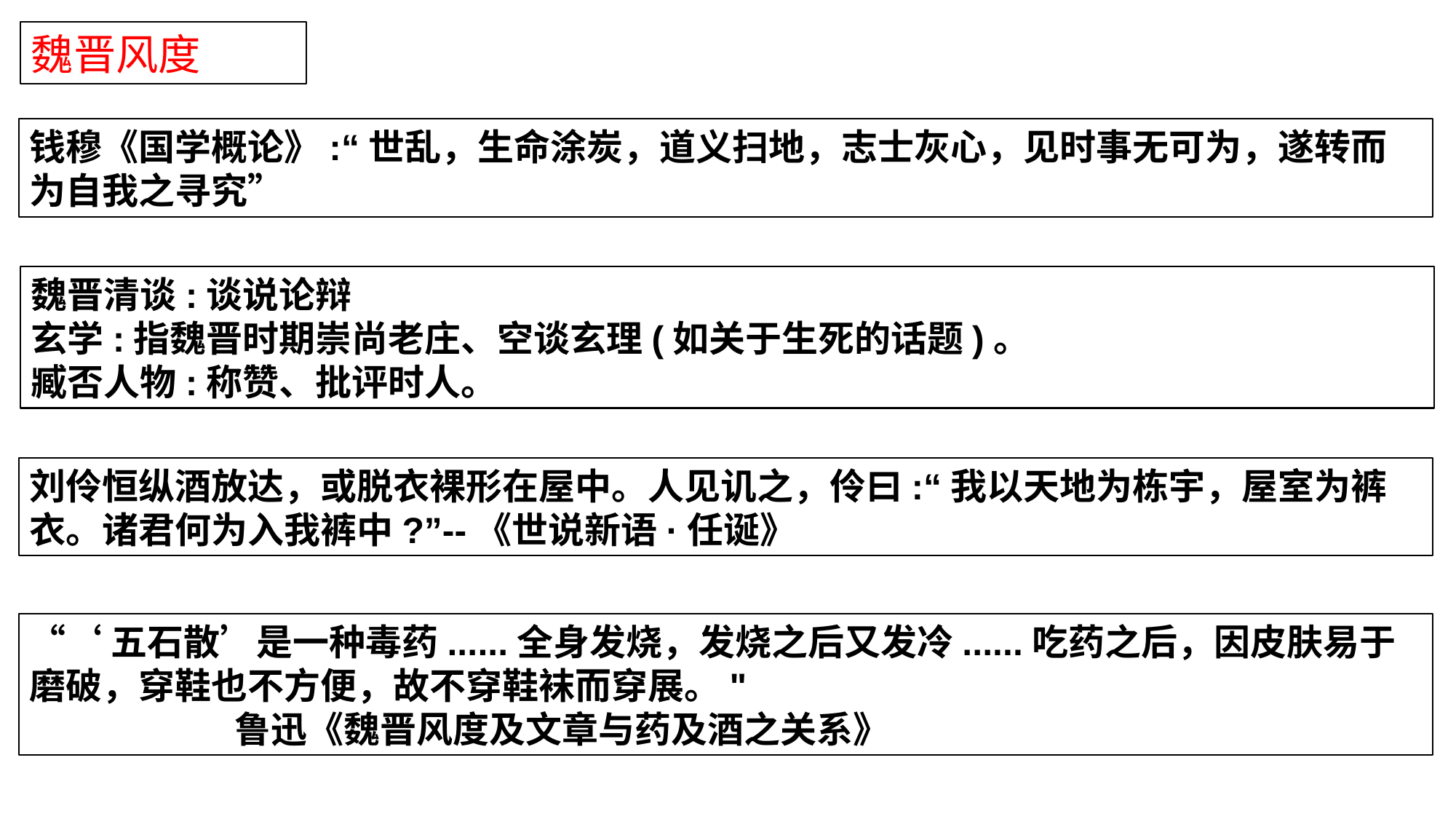

魏晋风度
钱穆《国学概论》:“世乱，生命涂炭，道义扫地，志士灰心，见时事无可为，遂转而为自我之寻究”
魏晋清谈:谈说论辩
玄学:指魏晋时期崇尚老庄、空谈玄理(如关于生死的话题)。
臧否人物:称赞、批评时人。
刘伶恒纵酒放达，或脱衣裸形在屋中。人见讥之，伶曰:“我以天地为栋宇，屋室为裤衣。诸君何为入我裤中?”--《世说新语·任诞》
“‘五石散’是一种毒药......全身发烧，发烧之后又发冷......吃药之后，因皮肤易于磨破，穿鞋也不方便，故不穿鞋袜而穿展。"
                        鲁迅《魏晋风度及文章与药及酒之关系》